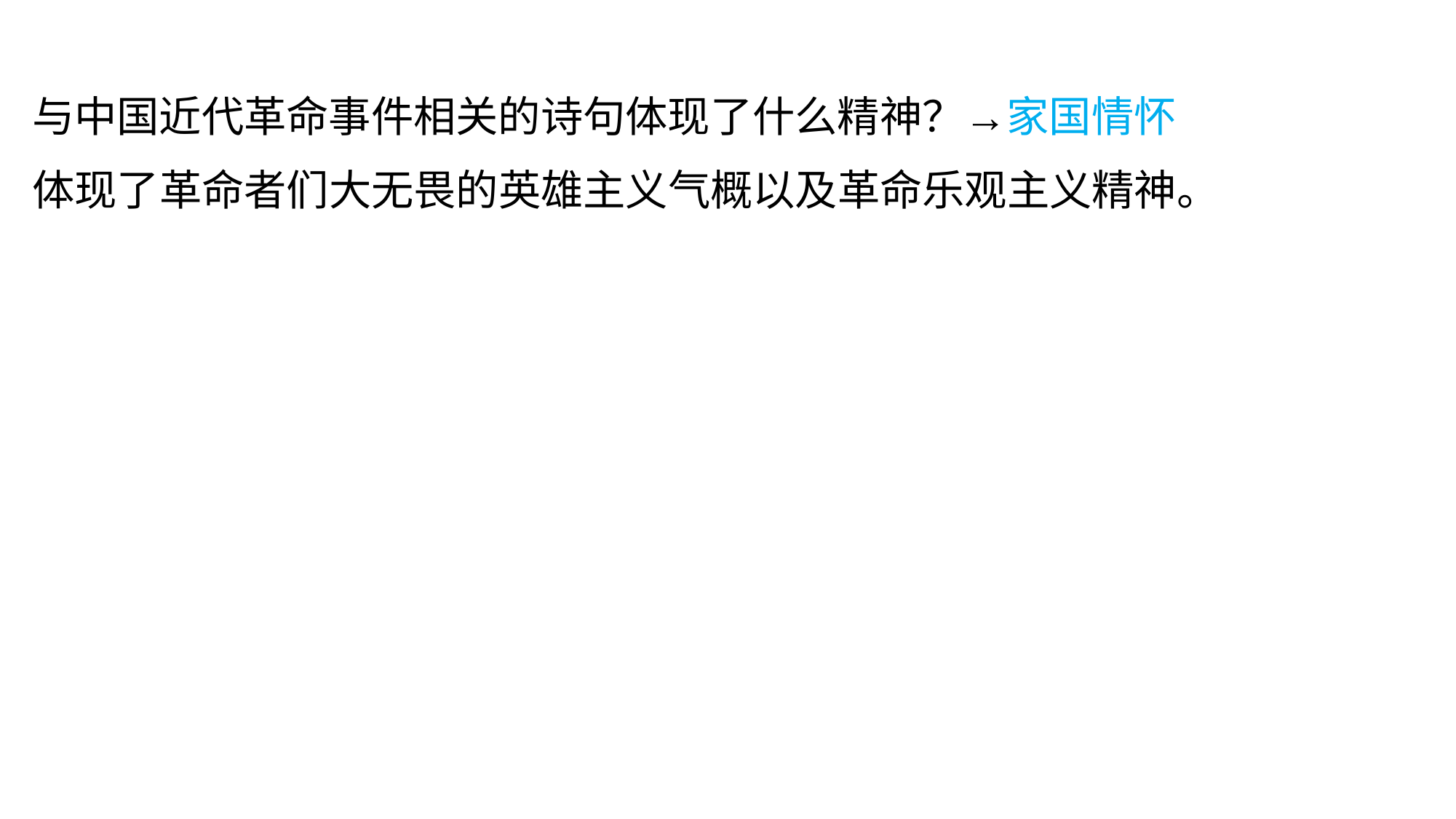

与中国近代革命事件相关的诗句体现了什么精神？→家国情怀
体现了革命者们大无畏的英雄主义气概以及革命乐观主义精神。